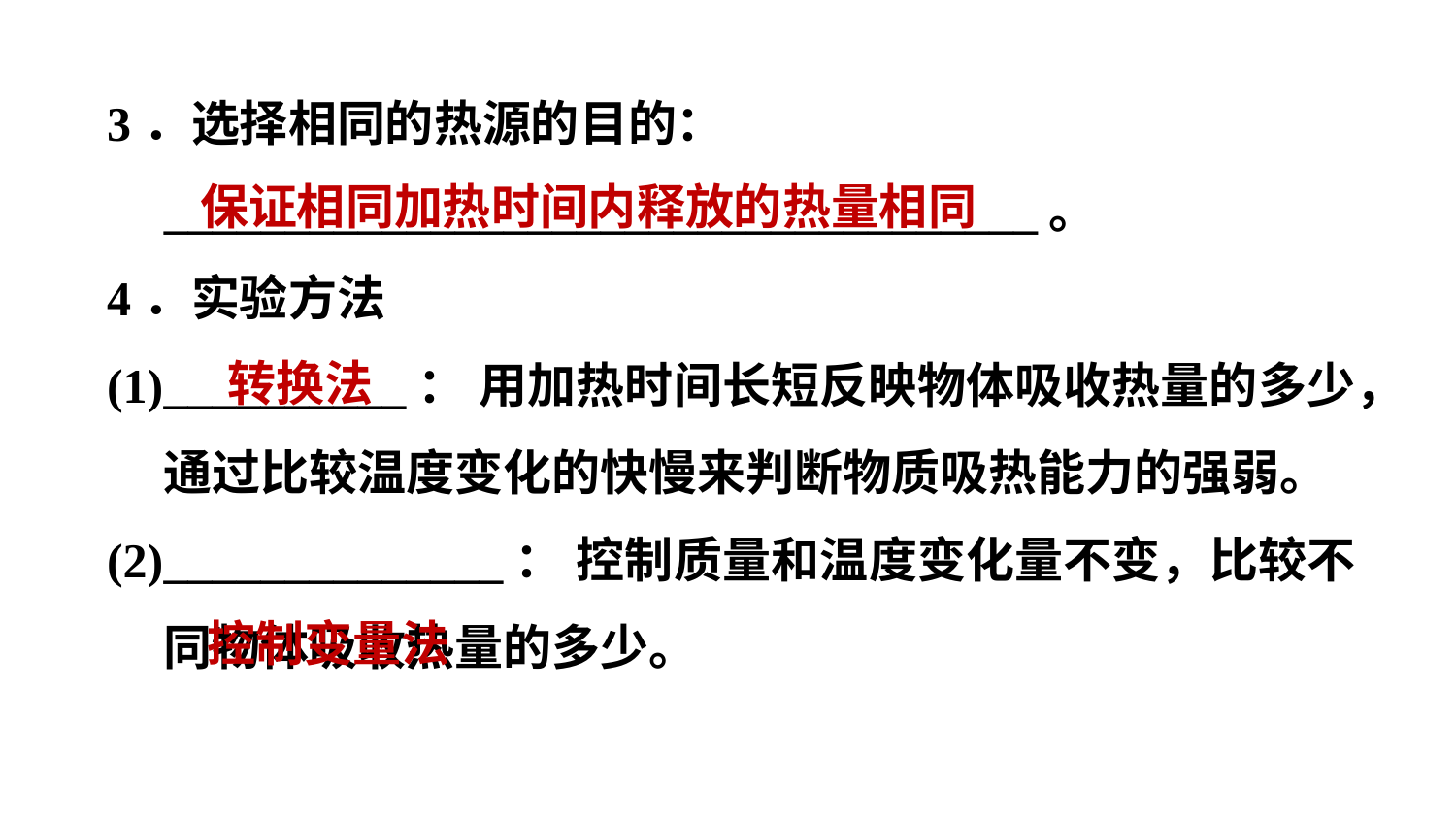

3．选择相同的热源的目的：
	____________________________________。
4．实验方法
(1)__________： 用加热时间长短反映物体吸收热量的多少，通过比较温度变化的快慢来判断物质吸热能力的强弱。
(2)______________： 控制质量和温度变化量不变，比较不同物体吸收热量的多少。
保证相同加热时间内释放的热量相同
转换法
控制变量法